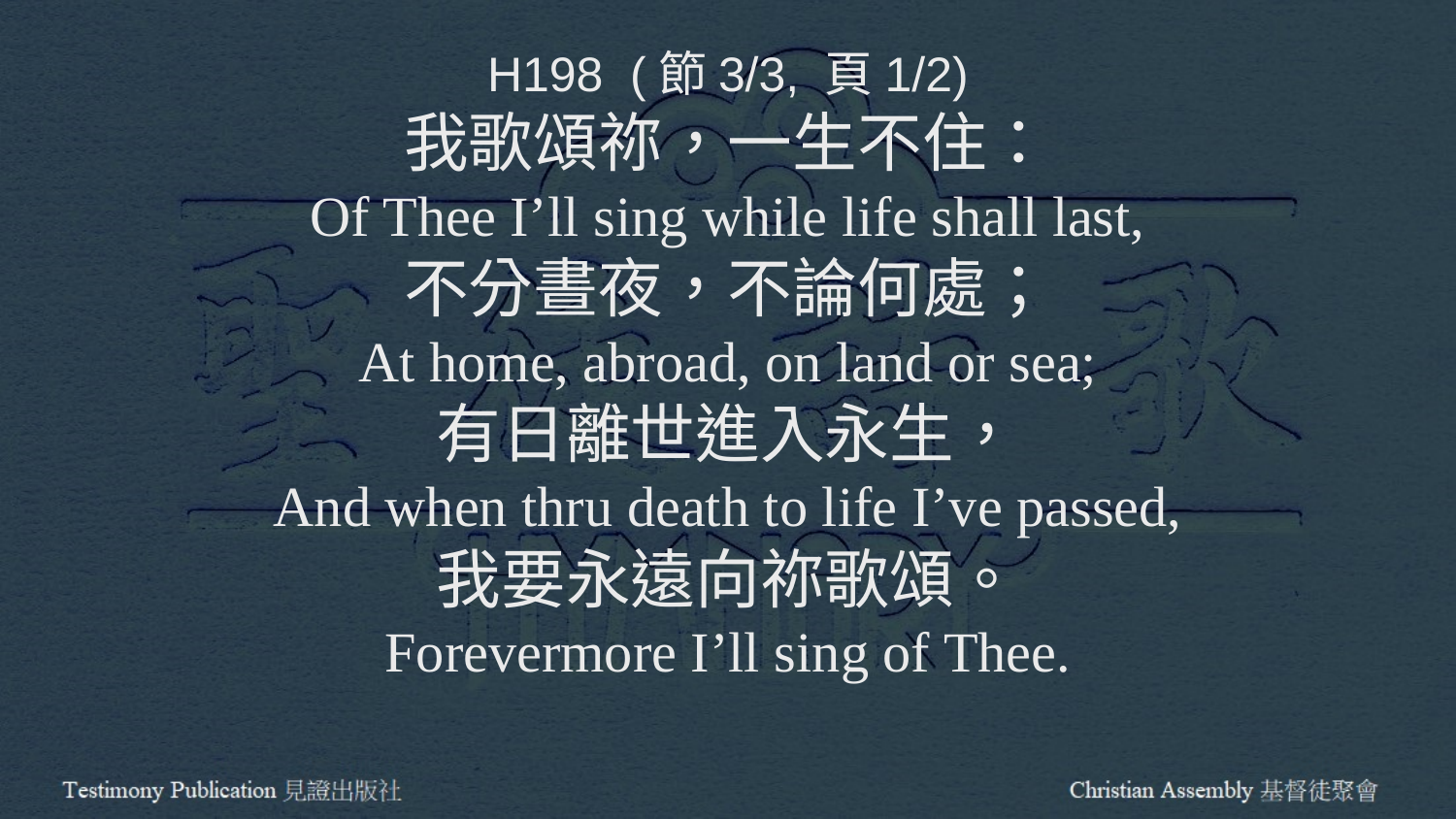

H198  (節3/3, 頁1/2)
我歌頌祢，一生不住：
Of Thee I’ll sing while life shall last,
不分晝夜，不論何處；
At home, abroad, on land or sea;
有日離世進入永生，
And when thru death to life I’ve passed,
我要永遠向祢歌頌。
Forevermore I’ll sing of Thee.